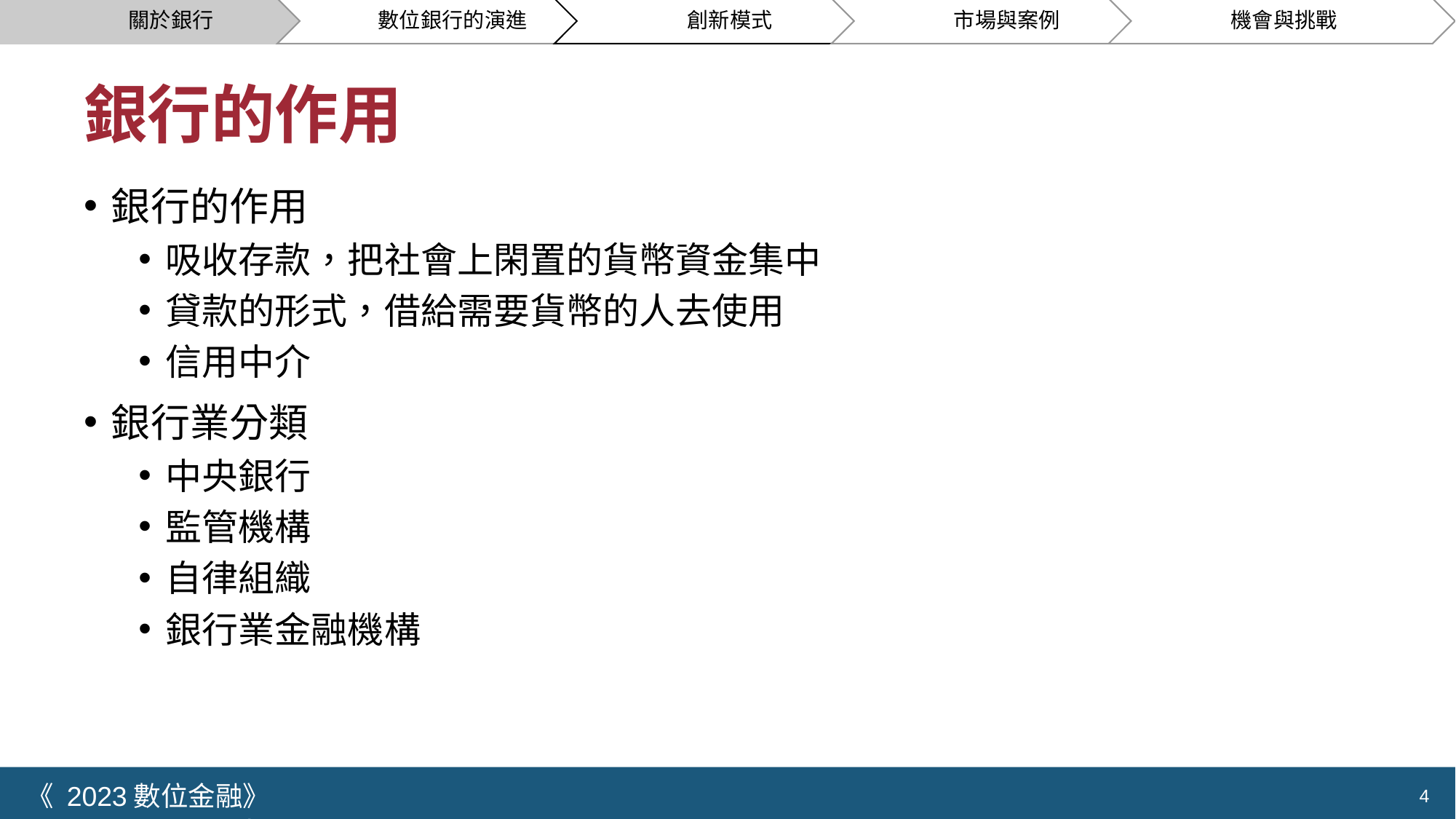

關於銀行

數位銀行的演進

創新模式

市場與案例

機會與挑戰
# 銀行的作用
銀行的作用
吸收存款，把社會上閑置的貨幣資金集中
貸款的形式，借給需要貨幣的人去使用
信用中介
銀行業分類
中央銀行
監管機構
自律組織
銀行業金融機構
《 2023數位金融》                                                                                                                                             	NYCU.IIM.IEBI Lab
4